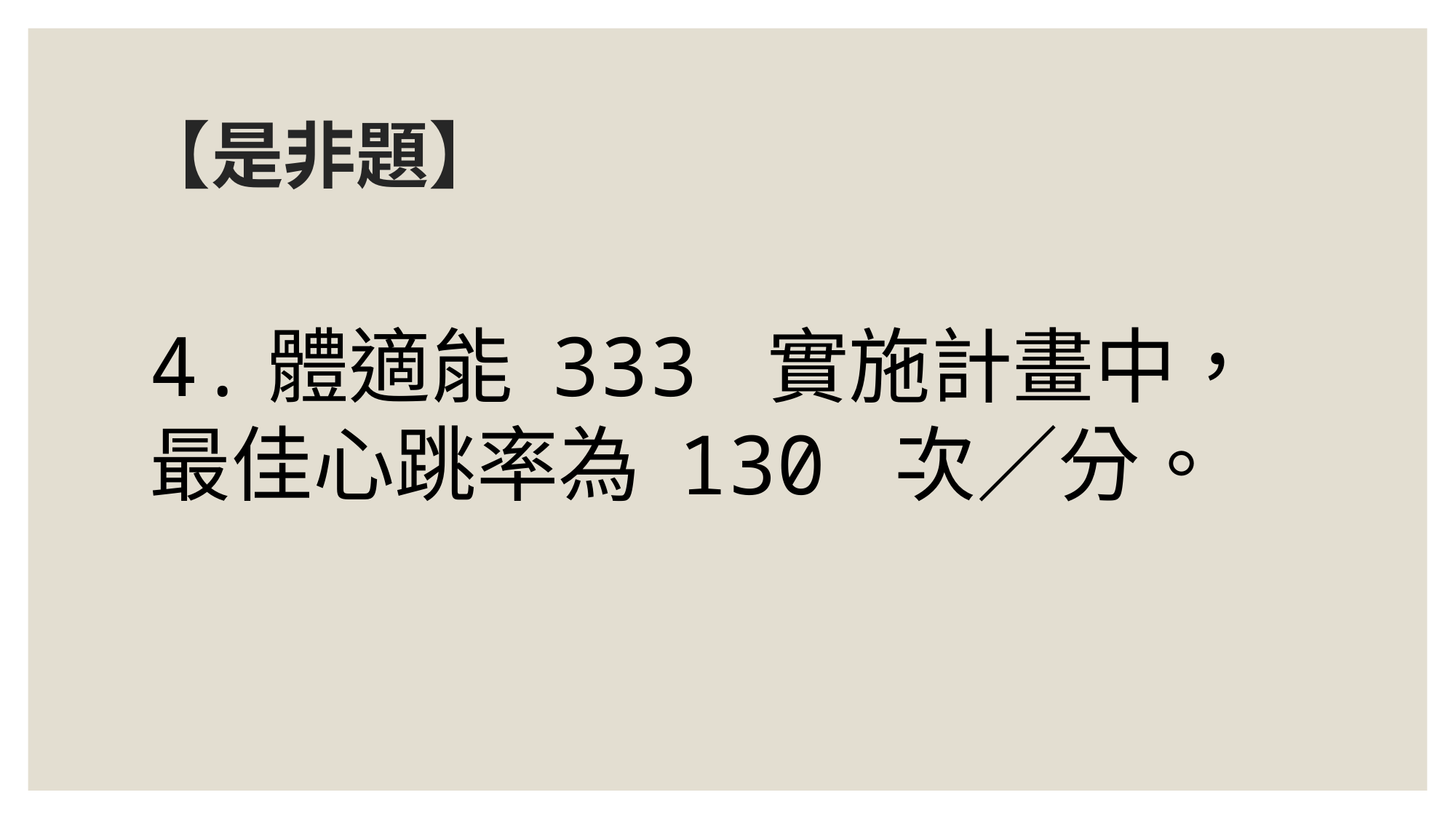

# 【是非題】
4.體適能 333 實施計畫中，最佳心跳率為 130 次／分。